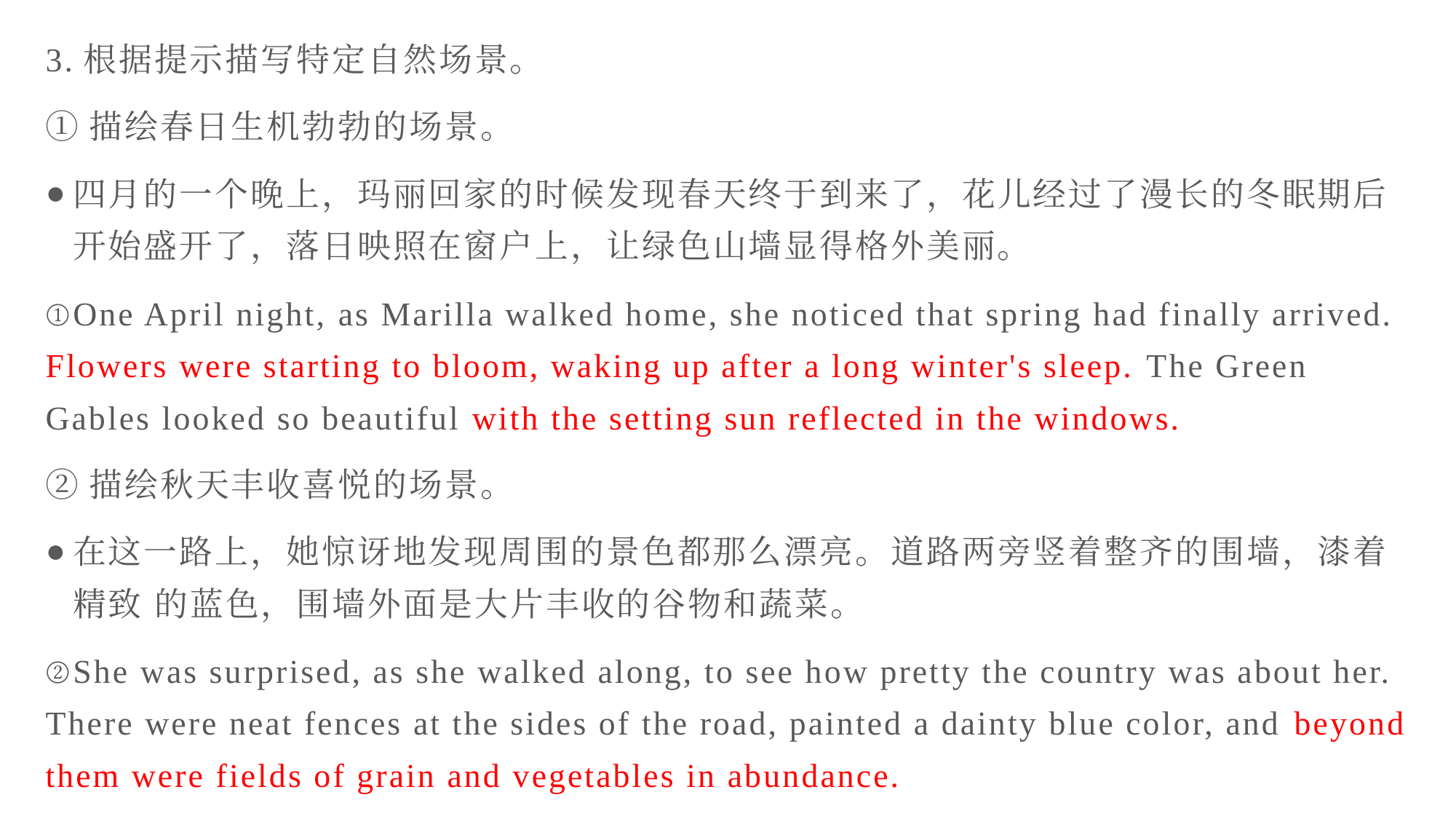

3.根据提示描写特定自然场景。
①描绘春日生机勃勃的场景。
四月的一个晚上，玛丽回家的时候发现春天终于到来了，花儿经过了漫长的冬眠期后开始盛开了，落日映照在窗户上，让绿色山墙显得格外美丽。
①One April night, as Marilla walked home, she noticed that spring had finally arrived. Flowers were starting to bloom, waking up after a long winter's sleep. The Green Gables looked so beautiful with the setting sun reflected in the windows.
②描绘秋天丰收喜悦的场景。
在这一路上，她惊讶地发现周围的景色都那么漂亮。道路两旁竖着整齐的围墙，漆着精致 的蓝色，围墙外面是大片丰收的谷物和蔬菜。
②She was surprised, as she walked along, to see how pretty the country was about her. There were neat fences at the sides of the road, painted a dainty blue color, and beyond them were fields of grain and vegetables in abundance.